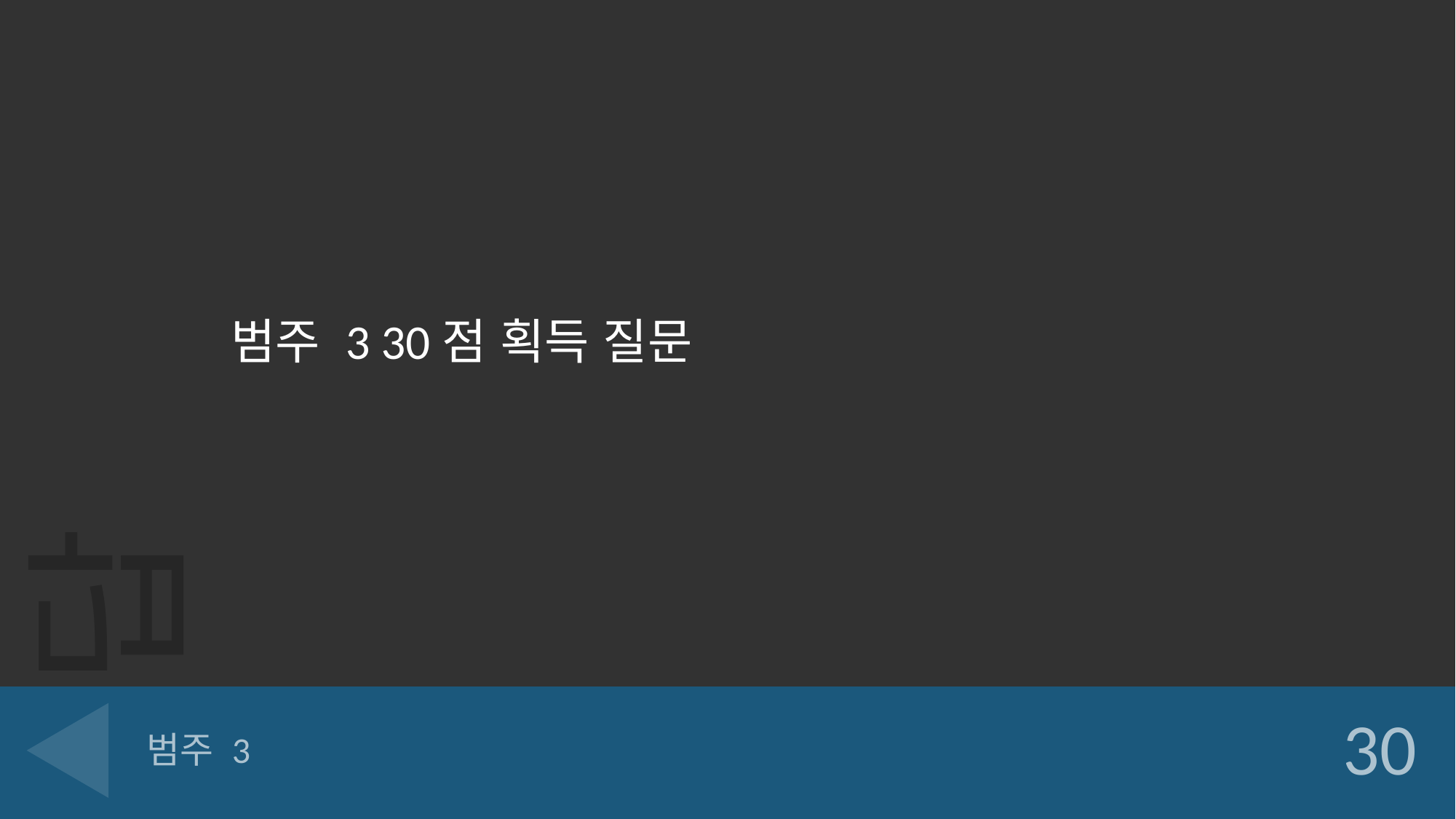

범주 3 30점 획득 질문
# 범주 3
30